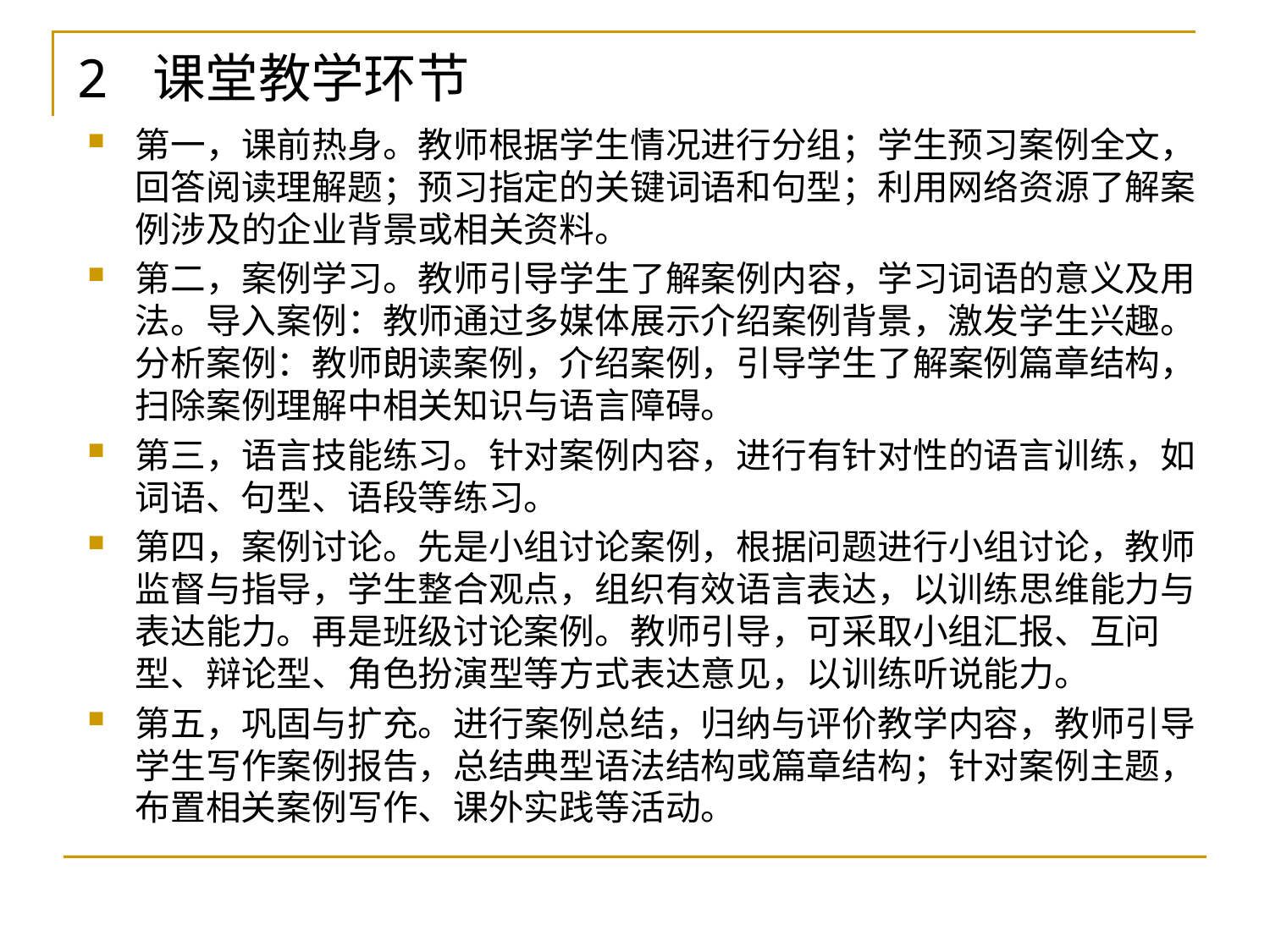

# 2 课堂教学环节
第一，课前热身。教师根据学生情况进行分组；学生预习案例全文，回答阅读理解题；预习指定的关键词语和句型；利用网络资源了解案例涉及的企业背景或相关资料。
第二，案例学习。教师引导学生了解案例内容，学习词语的意义及用法。导入案例：教师通过多媒体展示介绍案例背景，激发学生兴趣。分析案例：教师朗读案例，介绍案例，引导学生了解案例篇章结构，扫除案例理解中相关知识与语言障碍。
第三，语言技能练习。针对案例内容，进行有针对性的语言训练，如词语、句型、语段等练习。
第四，案例讨论。先是小组讨论案例，根据问题进行小组讨论，教师监督与指导，学生整合观点，组织有效语言表达，以训练思维能力与表达能力。再是班级讨论案例。教师引导，可采取小组汇报、互问型、辩论型、角色扮演型等方式表达意见，以训练听说能力。
第五，巩固与扩充。进行案例总结，归纳与评价教学内容，教师引导学生写作案例报告，总结典型语法结构或篇章结构；针对案例主题，布置相关案例写作、课外实践等活动。